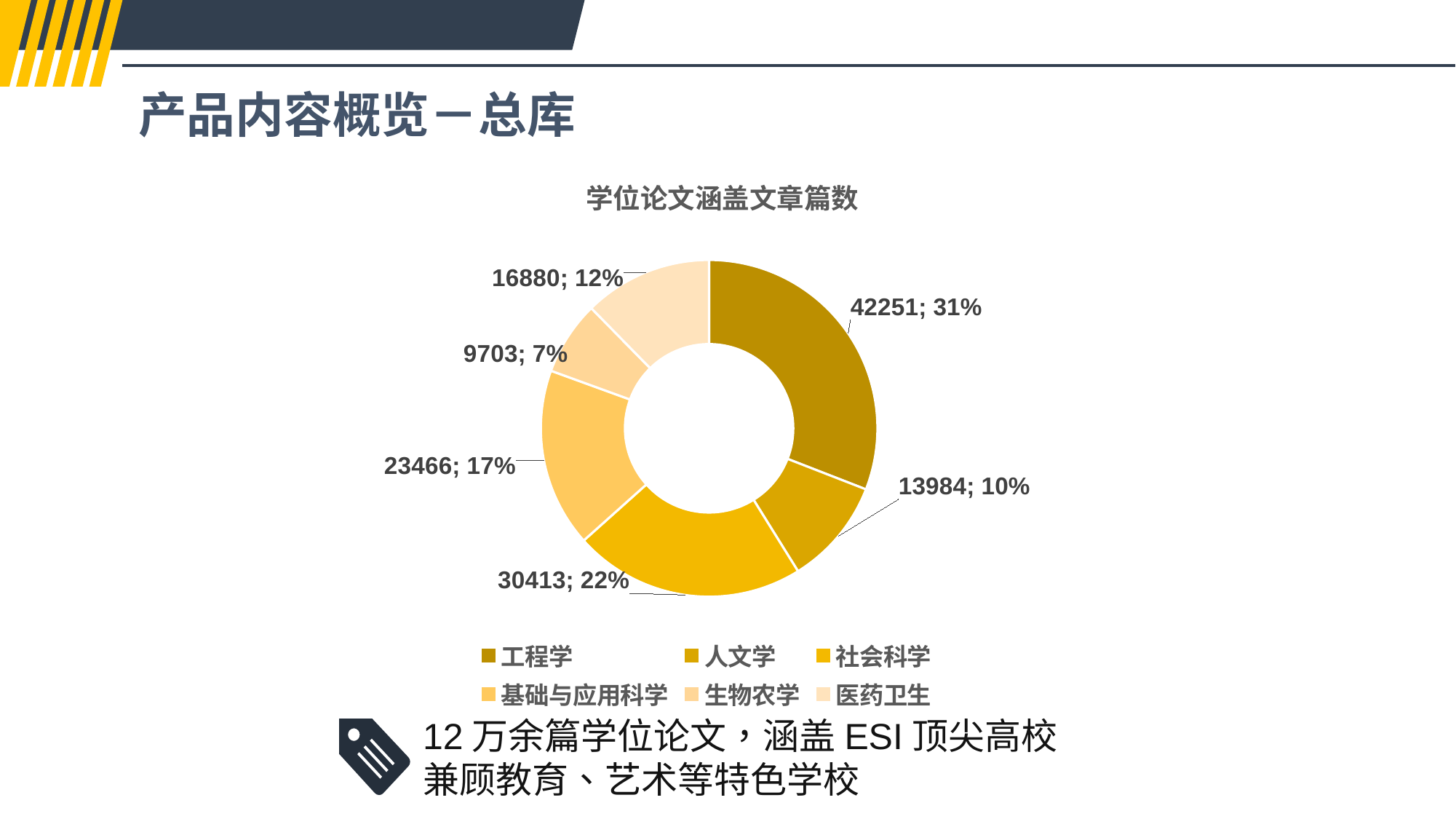

产品内容概览－总库

### Chart:

| Category | 学位论文涵盖文章篇数 |
|---|---|
| 工程学 | 42251.0 |
| 人文学 | 13984.0 |
| 社会科学 | 30413.0 |
| 基础与应用科学 | 23466.0 |
| 生物农学 | 9703.0 |
| 医药卫生 | 16880.0 |
12万余篇学位论文，涵盖ESI顶尖高校
兼顾教育、艺术等特色学校